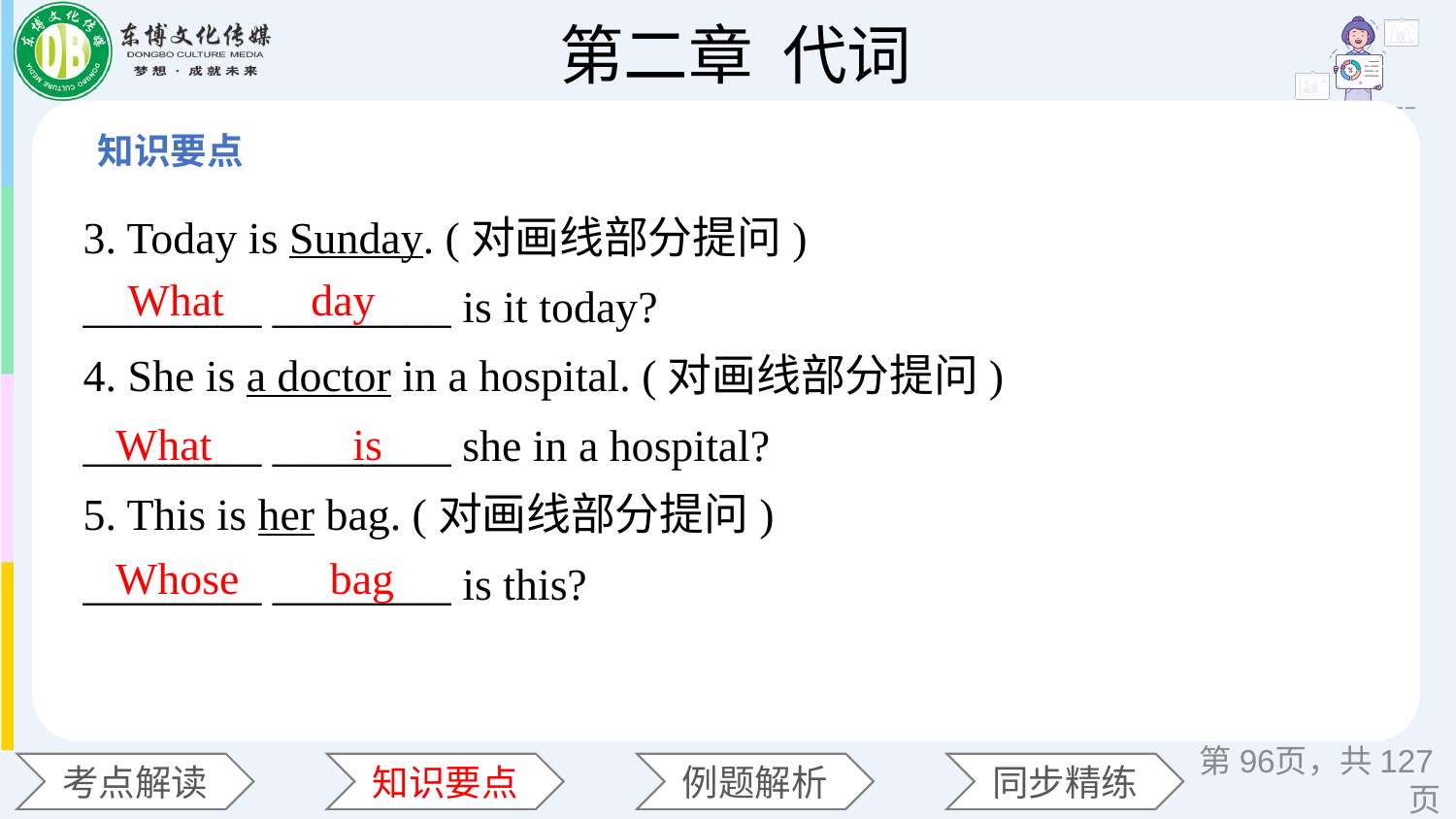

3. Today is Sunday. (对画线部分提问)
________ ________ is it today?
4. She is a doctor in a hospital. (对画线部分提问)
________ ________ she in a hospital?
5. This is her bag. (对画线部分提问)
________ ________ is this?
What
day
What
is
Whose
bag
第96页，共127页